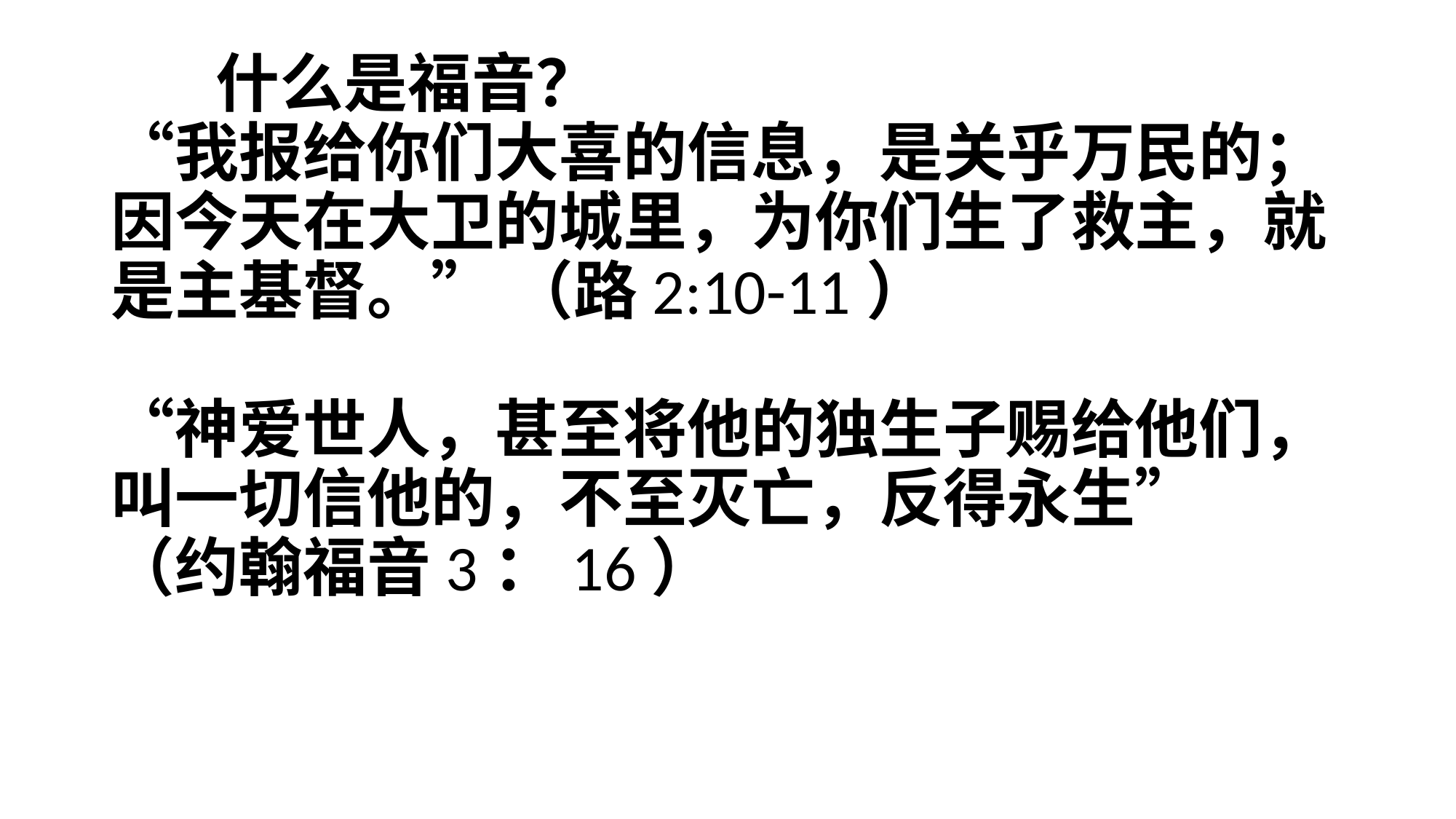

# 什么是福音？ “我报给你们大喜的信息，是关乎万民的； 因今天在大卫的城里，为你们生了救主，就是主基督。” （路2:10-11） “神爱世人，甚至将他的独生子赐给他们，叫一切信他的，不至灭亡，反得永生” （约翰福音3：16）